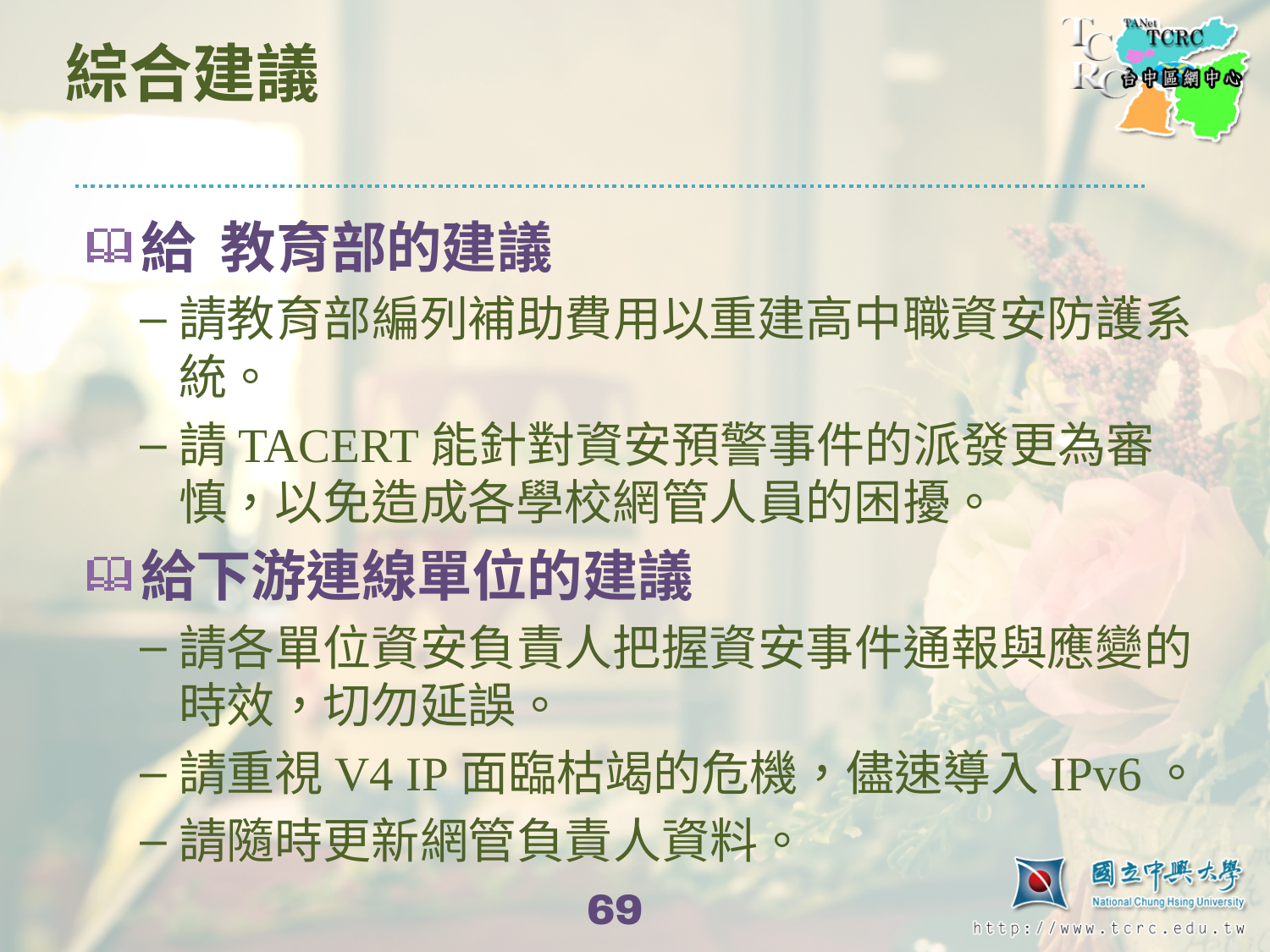

# 綜合建議
給  教育部的建議
請教育部編列補助費用以重建高中職資安防護系統。
請TACERT能針對資安預警事件的派發更為審慎，以免造成各學校網管人員的困擾。
給下游連線單位的建議
請各單位資安負責人把握資安事件通報與應變的時效，切勿延誤。
請重視V4 IP面臨枯竭的危機，儘速導入IPv6。
請隨時更新網管負責人資料。